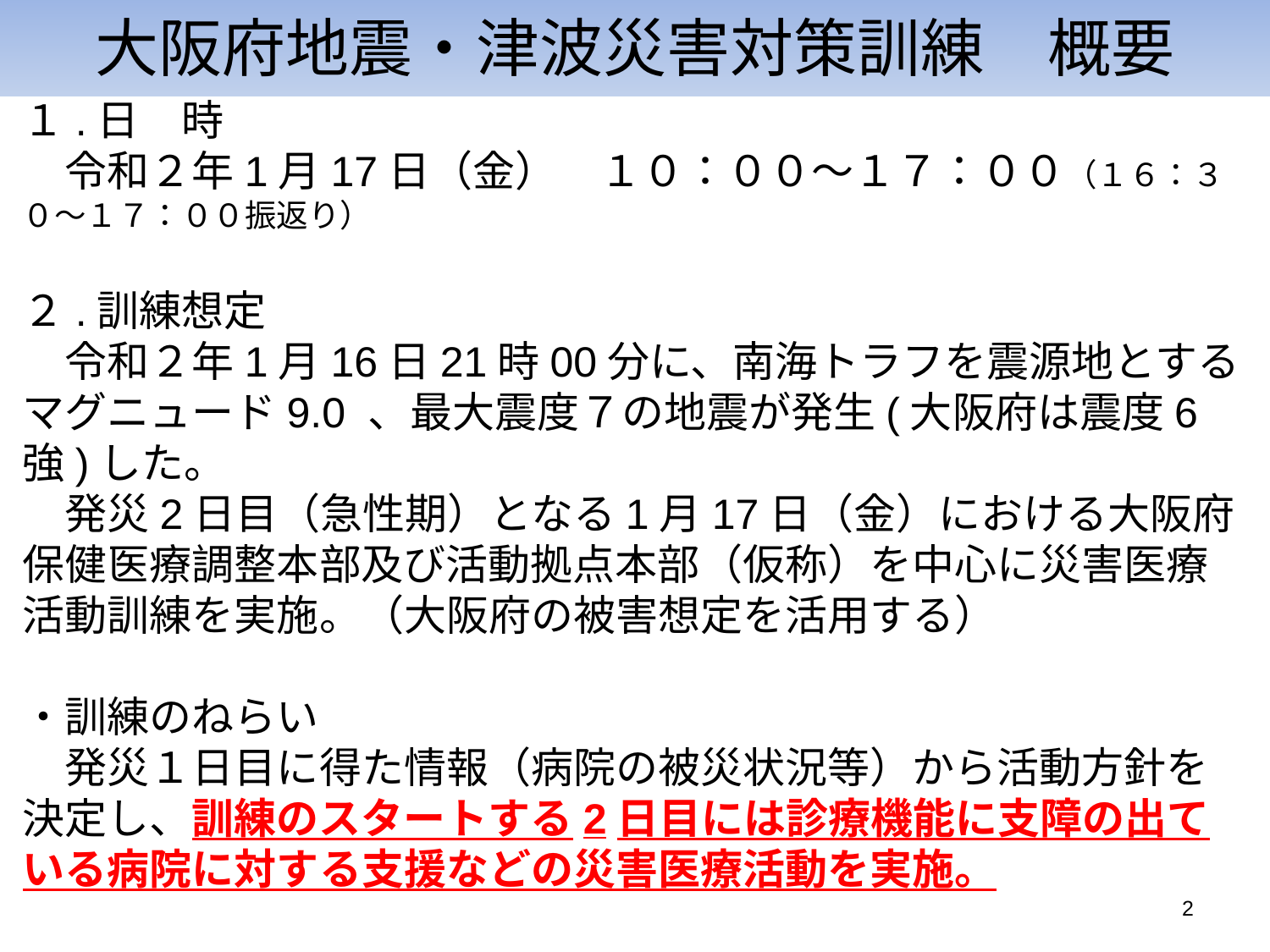

大阪府地震・津波災害対策訓練　概要
１.日　時
　令和２年1月17日（金）　１０：００～１７：００（１６：３０～１７：００振返り）

２.訓練想定
　令和２年1月16日21時00分に、南海トラフを震源地とするマグニュード9.0 、最大震度７の地震が発生(大阪府は震度6強)した。
　発災2日目（急性期）となる1月17日（金）における大阪府保健医療調整本部及び活動拠点本部（仮称）を中心に災害医療活動訓練を実施。（大阪府の被害想定を活用する）

・訓練のねらい
　発災１日目に得た情報（病院の被災状況等）から活動方針を決定し、訓練のスタートする2日目には診療機能に支障の出ている病院に対する支援などの災害医療活動を実施。
2